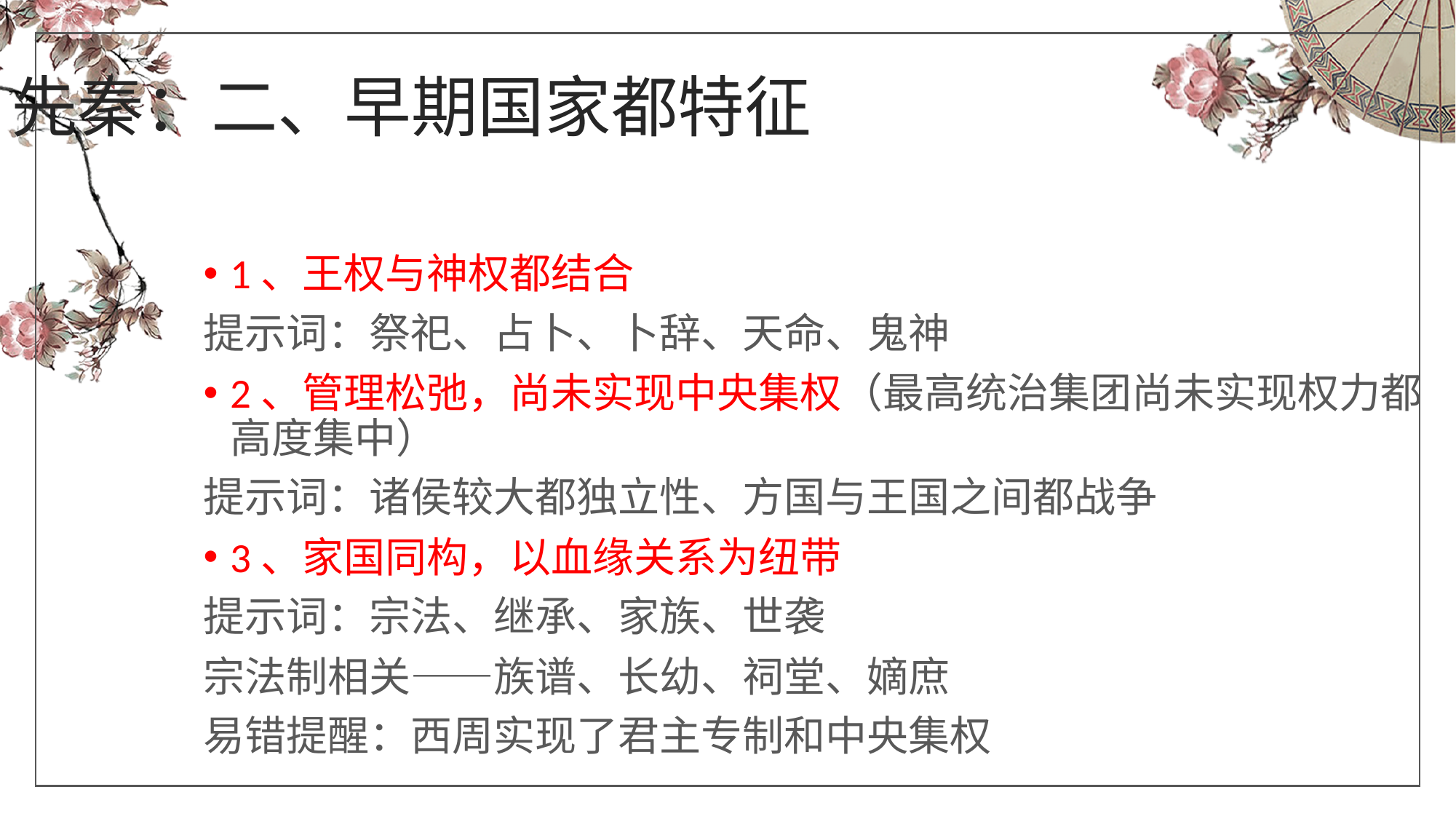

先秦：二、早期国家都特征
1、王权与神权都结合
提示词：祭祀、占卜、卜辞、天命、鬼神
2、管理松弛，尚未实现中央集权（最高统治集团尚未实现权力都高度集中）
提示词：诸侯较大都独立性、方国与王国之间都战争
3、家国同构，以血缘关系为纽带
提示词：宗法、继承、家族、世袭
宗法制相关——族谱、长幼、祠堂、嫡庶
易错提醒：西周实现了君主专制和中央集权